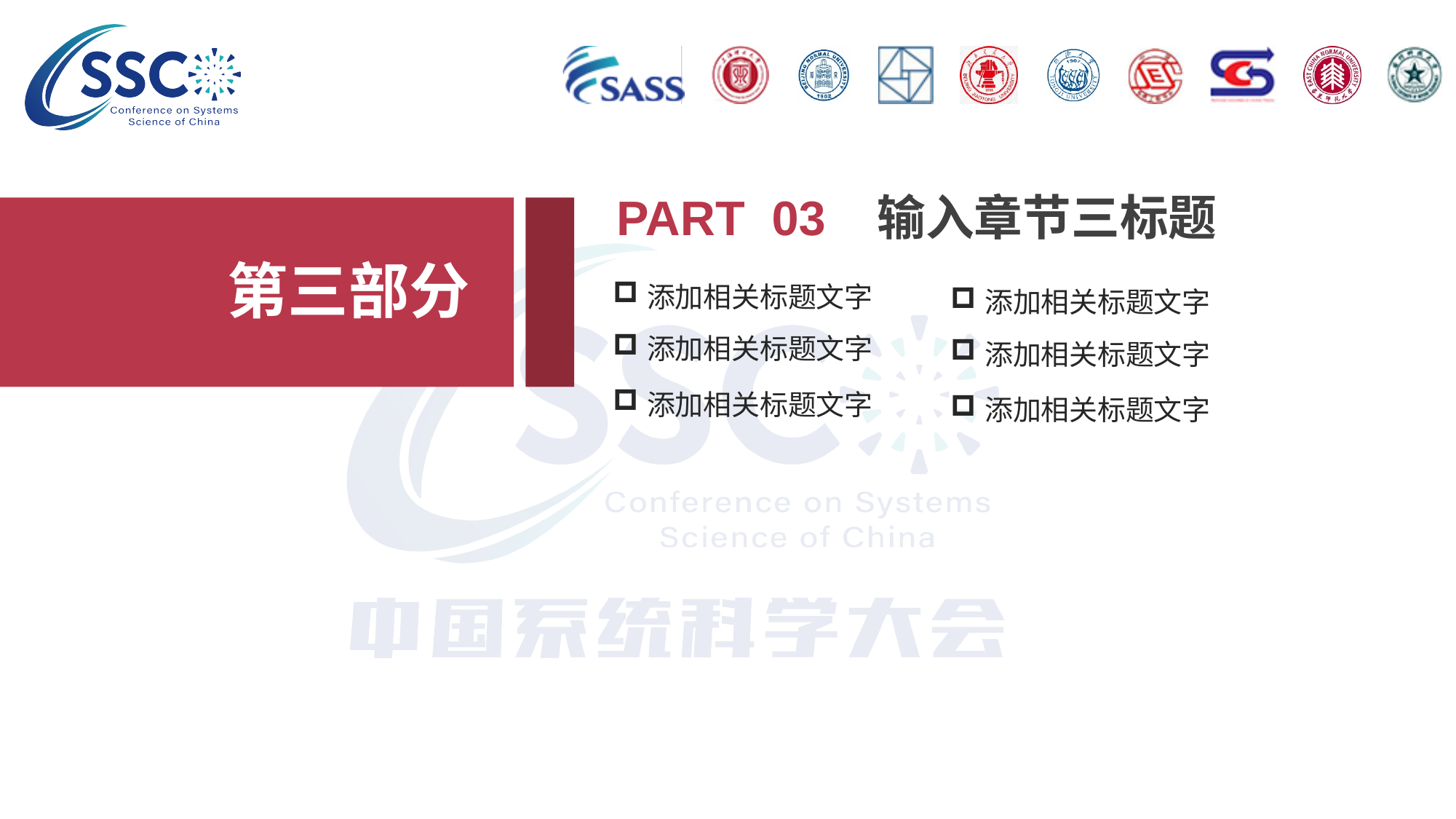

PART  03
输入章节三标题

第三部分
添加相关标题文字
添加相关标题文字
添加相关标题文字
添加相关标题文字
添加相关标题文字
添加相关标题文字